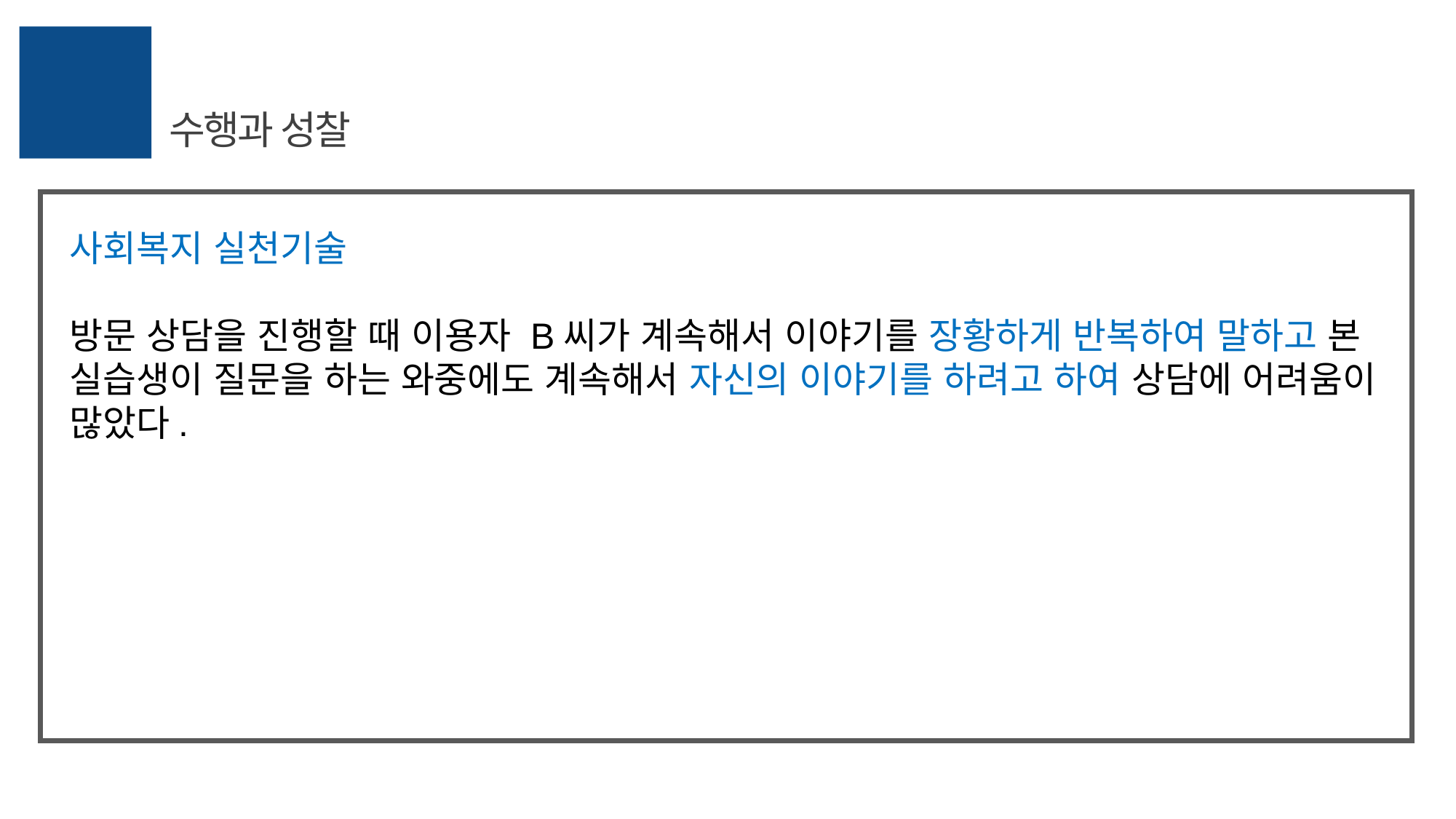

수행과 성찰

사회복지 실천기술

방문 상담을 진행할 때 이용자 B씨가 계속해서 이야기를 장황하게 반복하여 말하고 본 실습생이 질문을 하는 와중에도 계속해서 자신의 이야기를 하려고 하여 상담에 어려움이 많았다.